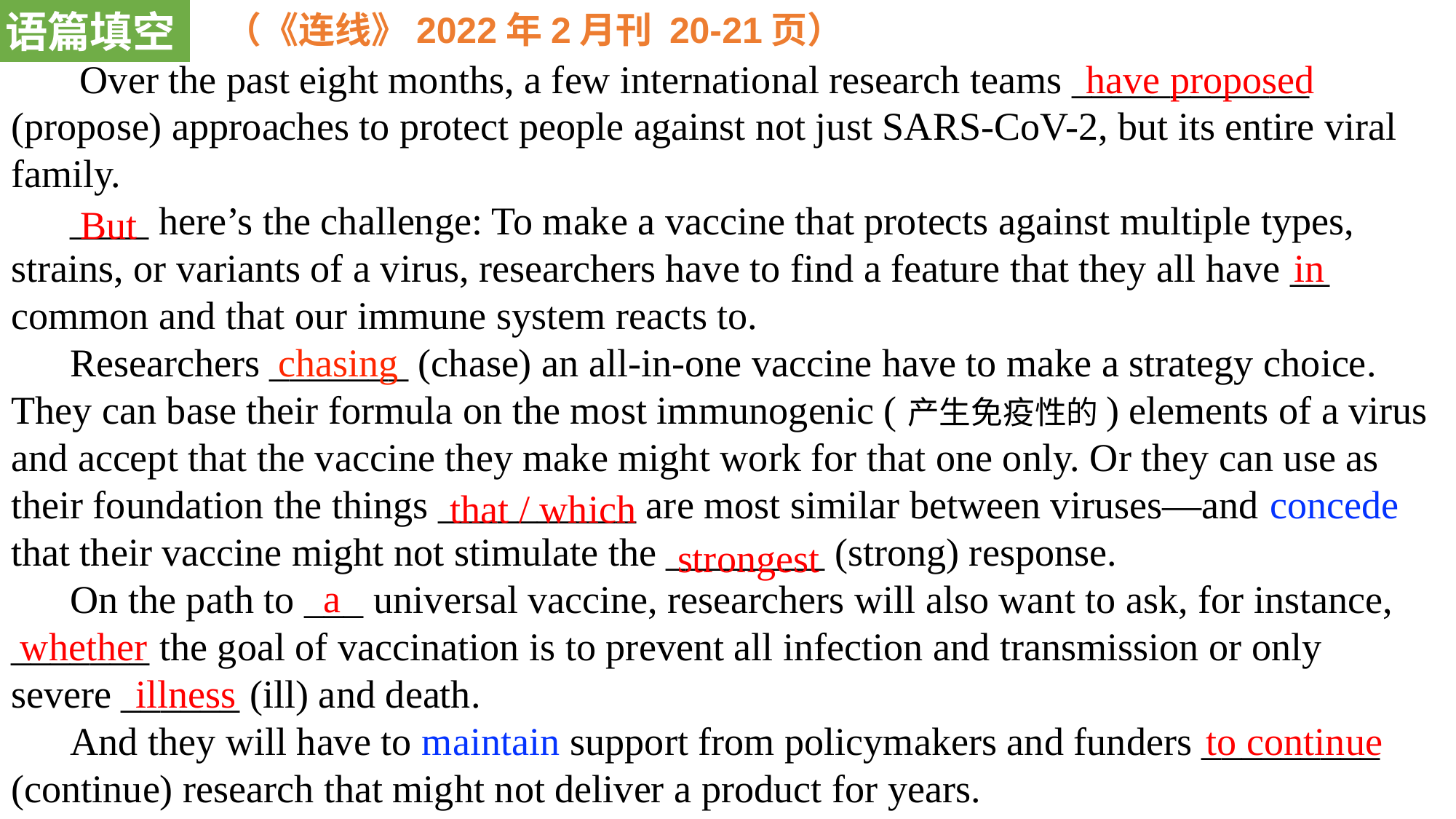

语篇填空
（《连线》2022年2月刊 20-21页）
       Over the past eight months, a few international research teams ____________ (propose) approaches to protect people against not just SARS-CoV-2, but its entire viral family.
      ____ here’s the challenge: To make a vaccine that protects against multiple types, strains, or variants of a virus, researchers have to find a feature that they all have __ common and that our immune system reacts to.
      Researchers _______ (chase) an all-in-one vaccine have to make a strategy choice. They can base their formula on the most immunogenic (产生免疫性的) elements of a virus and accept that the vaccine they make might work for that one only. Or they can use as their foundation the things __________ are most similar between viruses—and concede that their vaccine might not stimulate the ________ (strong) response.
      On the path to ___ universal vaccine, researchers will also want to ask, for instance, _______ the goal of vaccination is to prevent all infection and transmission or only severe ______ (ill) and death.
      And they will have to maintain support from policymakers and funders _________ (continue) research that might not deliver a product for years.
have proposed
But
in
chasing
that / which
strongest
a
whether
illness
to continue